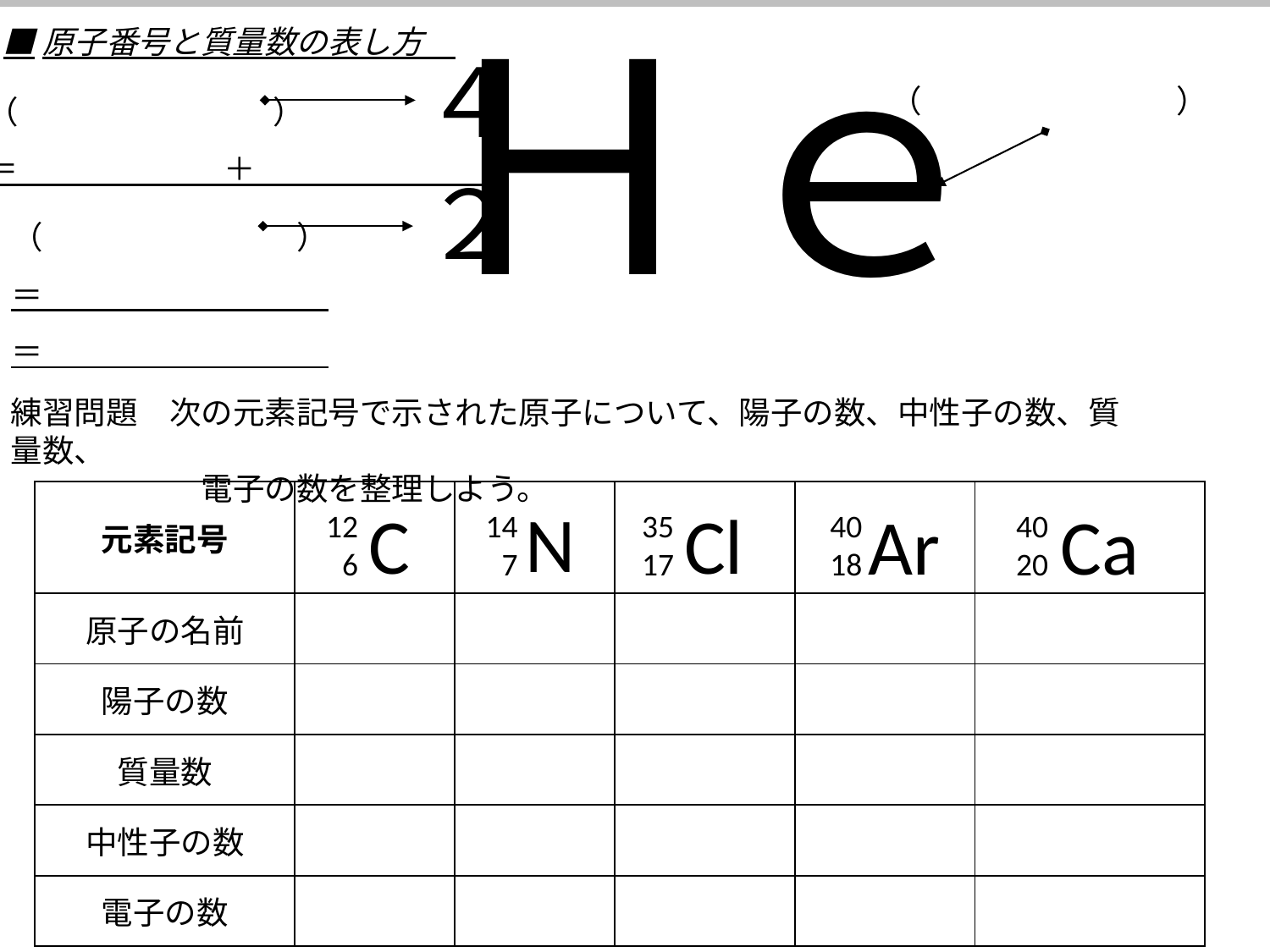

Ｈｅ
■原子番号と質量数の表し方
４
（　　　　　　　　）
（　　　　　　　　）
＝　　　　　 　 ＋
２
（　　　　　　　　）
＝
＝
練習問題　次の元素記号で示された原子について、陽子の数、中性子の数、質量数、
　　　　　　電子の数を整理しよう。
| 元素記号 |  |  |  |  |  |
| --- | --- | --- | --- | --- | --- |
| 原子の名前 |  |  |  |  |  |
| 陽子の数 |  |  |  |  |  |
| 質量数 |  |  |  |  |  |
| 中性子の数 |  |  |  |  |  |
| 電子の数 |  |  |  |  |  |
N
C
Cl
Ar
Ca
12
6
14
7
35
17
40
18
40
20